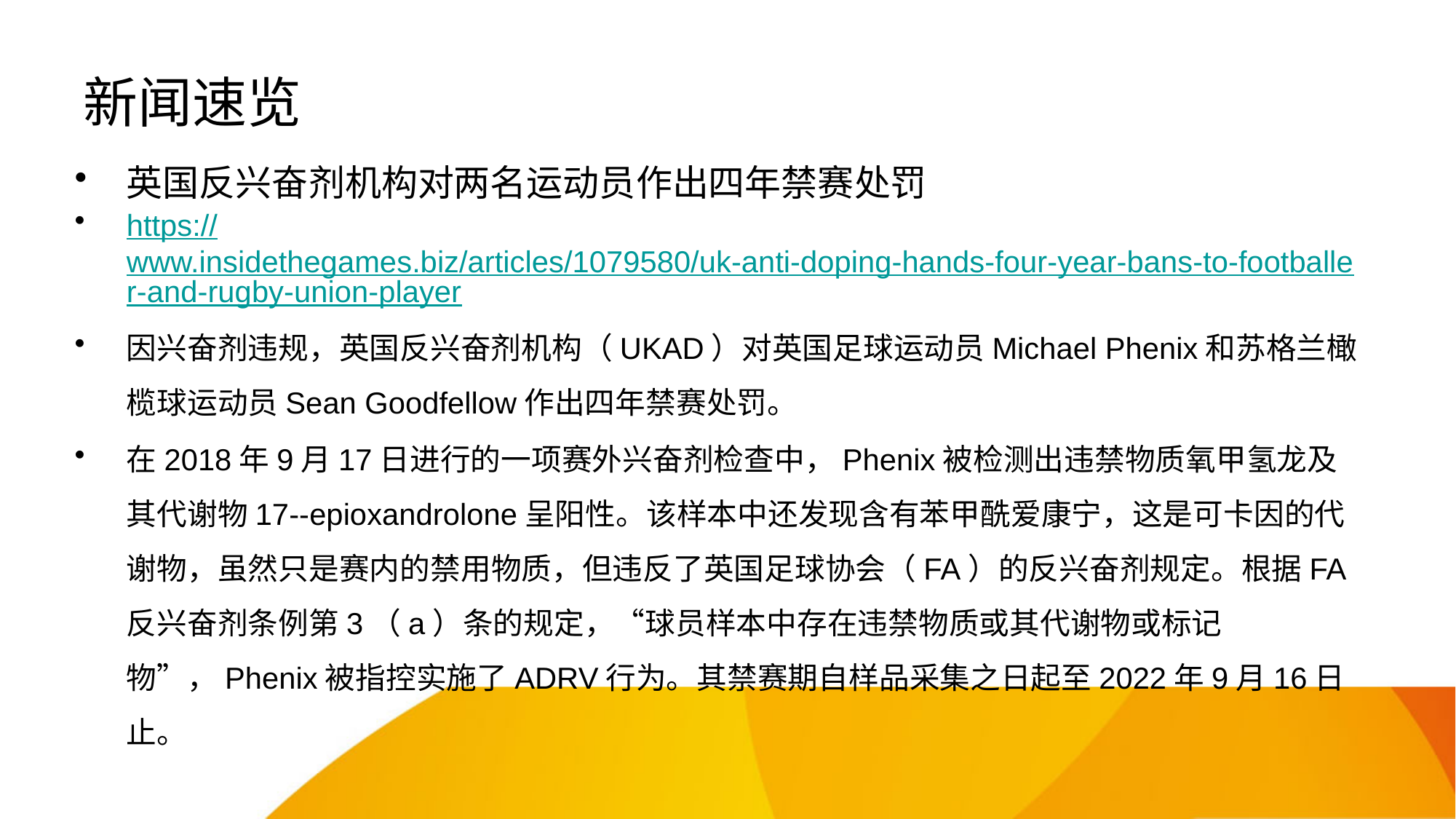

# 新闻速览
英国反兴奋剂机构对两名运动员作出四年禁赛处罚
https://www.insidethegames.biz/articles/1079580/uk-anti-doping-hands-four-year-bans-to-footballer-and-rugby-union-player
因兴奋剂违规，英国反兴奋剂机构（UKAD）对英国足球运动员Michael Phenix和苏格兰橄榄球运动员Sean Goodfellow作出四年禁赛处罚。
在2018年9月17日进行的一项赛外兴奋剂检查中，Phenix被检测出违禁物质氧甲氢龙及其代谢物17--epioxandrolone呈阳性。该样本中还发现含有苯甲酰爱康宁，这是可卡因的代谢物，虽然只是赛内的禁用物质，但违反了英国足球协会（FA）的反兴奋剂规定。根据FA反兴奋剂条例第3（a）条的规定，“球员样本中存在违禁物质或其代谢物或标记物”，Phenix被指控实施了ADRV行为。其禁赛期自样品采集之日起至2022年9月16日止。